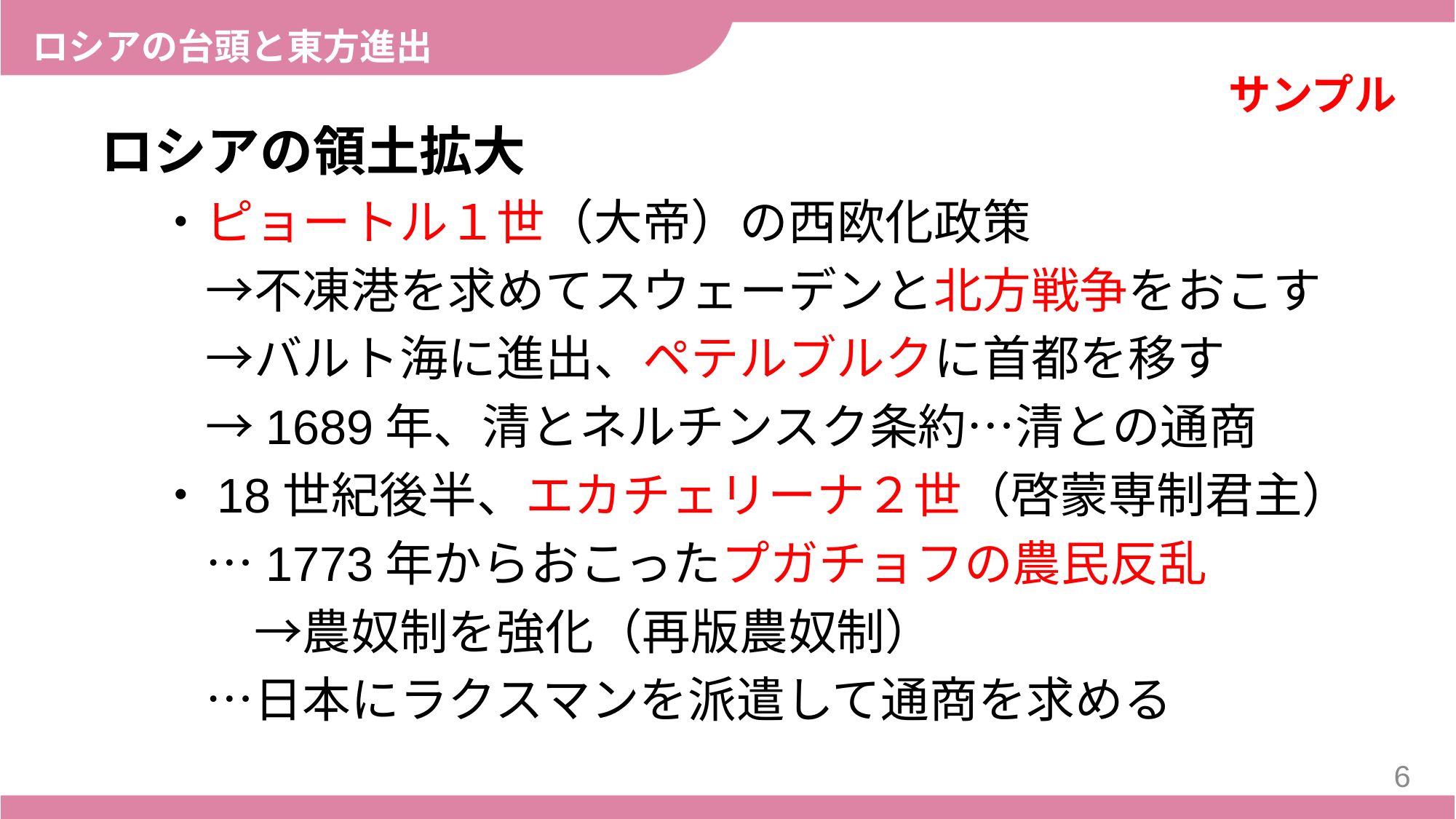

ロシアの台頭と東方進出
ロシアの領土拡大
・ピョートル１世（大帝）の西欧化政策
　→不凍港を求めてスウェーデンと北方戦争をおこす
　→バルト海に進出、ペテルブルクに首都を移す
　→1689年、清とネルチンスク条約…清との通商
・18世紀後半、エカチェリーナ２世（啓蒙専制君主）
　…1773年からおこったプガチョフの農民反乱
　　→農奴制を強化（再版農奴制）
　…日本にラクスマンを派遣して通商を求める